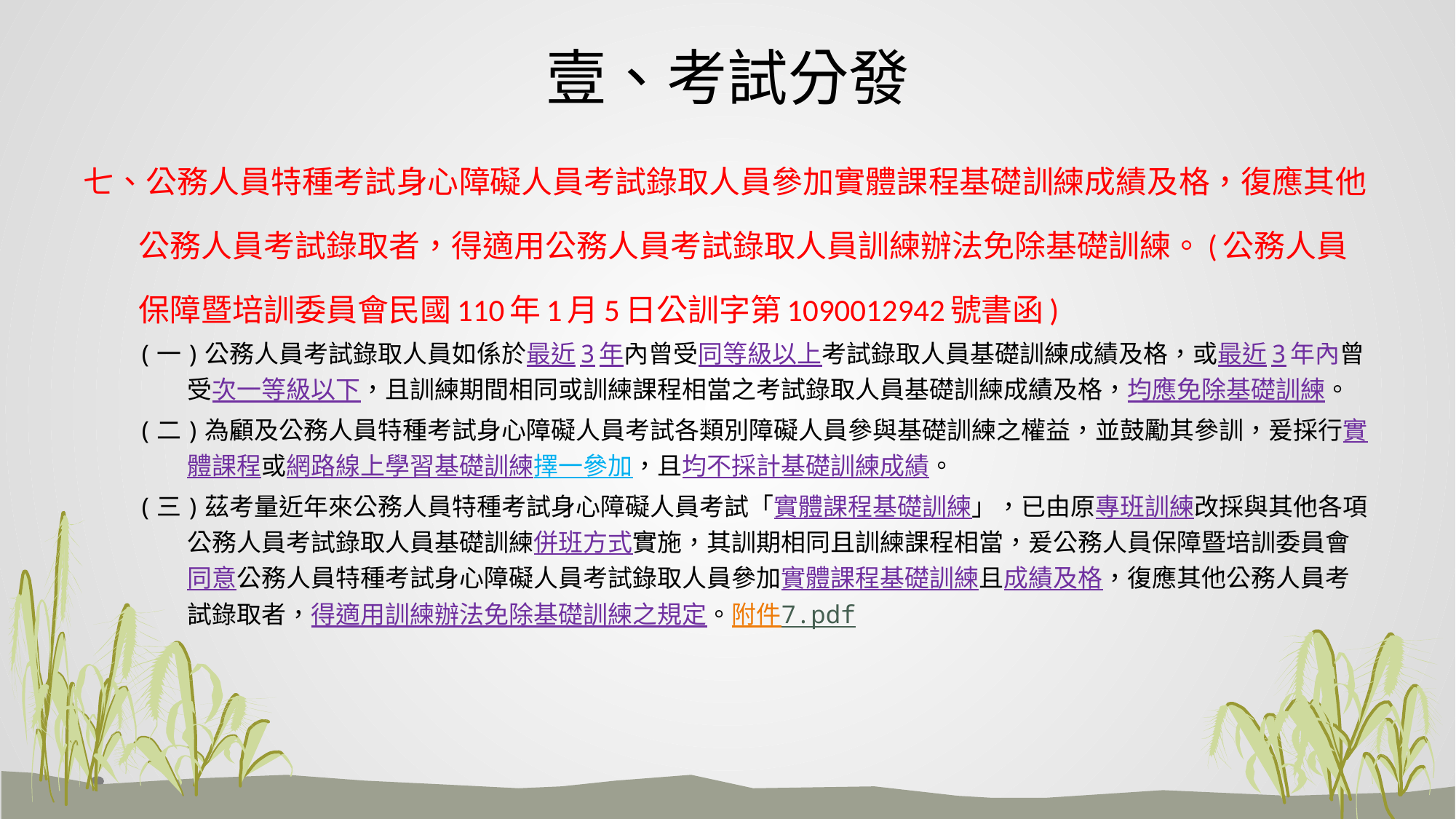

# 壹、考試分發
七、公務人員特種考試身心障礙人員考試錄取人員參加實體課程基礎訓練成績及格，復應其他公務人員考試錄取者，得適用公務人員考試錄取人員訓練辦法免除基礎訓練。(公務人員保障暨培訓委員會民國110年1月5日公訓字第1090012942號書函)
(一)公務人員考試錄取人員如係於最近3年內曾受同等級以上考試錄取人員基礎訓練成績及格，或最近3年內曾受次一等級以下，且訓練期間相同或訓練課程相當之考試錄取人員基礎訓練成績及格，均應免除基礎訓練。
(二)為顧及公務人員特種考試身心障礙人員考試各類別障礙人員參與基礎訓練之權益，並鼓勵其參訓，爰採行實體課程或網路線上學習基礎訓練擇一參加，且均不採計基礎訓練成績。
(三)茲考量近年來公務人員特種考試身心障礙人員考試「實體課程基礎訓練」，已由原專班訓練改採與其他各項公務人員考試錄取人員基礎訓練併班方式實施，其訓期相同且訓練課程相當，爰公務人員保障暨培訓委員會同意公務人員特種考試身心障礙人員考試錄取人員參加實體課程基礎訓練且成績及格，復應其他公務人員考試錄取者，得適用訓練辦法免除基礎訓練之規定。附件7.pdf